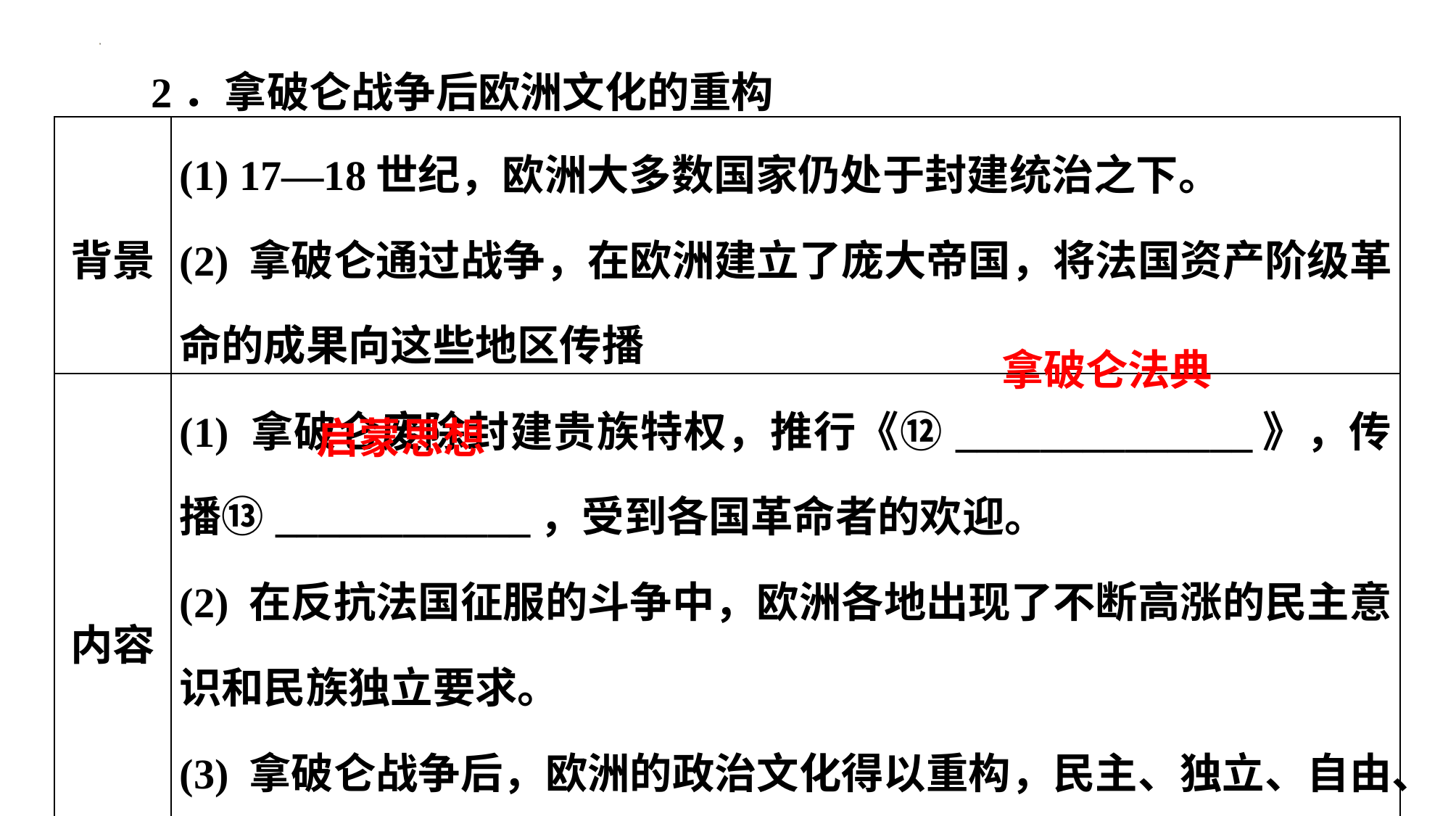

2．拿破仑战争后欧洲文化的重构
| 背景 | (1) 17—18世纪，欧洲大多数国家仍处于封建统治之下。 (2) 拿破仑通过战争，在欧洲建立了庞大帝国，将法国资产阶级革命的成果向这些地区传播 |
| --- | --- |
| 内容 | (1) 拿破仑废除封建贵族特权，推行《⑫\_\_\_\_\_\_\_\_\_\_\_\_\_\_》，传播⑬\_\_\_\_\_\_\_\_\_\_\_\_，受到各国革命者的欢迎。 (2) 在反抗法国征服的斗争中，欧洲各地出现了不断高涨的民主意识和民族独立要求。 (3) 拿破仑战争后，欧洲的政治文化得以重构，民主、独立、自由、法治等越来越成为欧洲的普遍诉求 |
拿破仑法典
启蒙思想